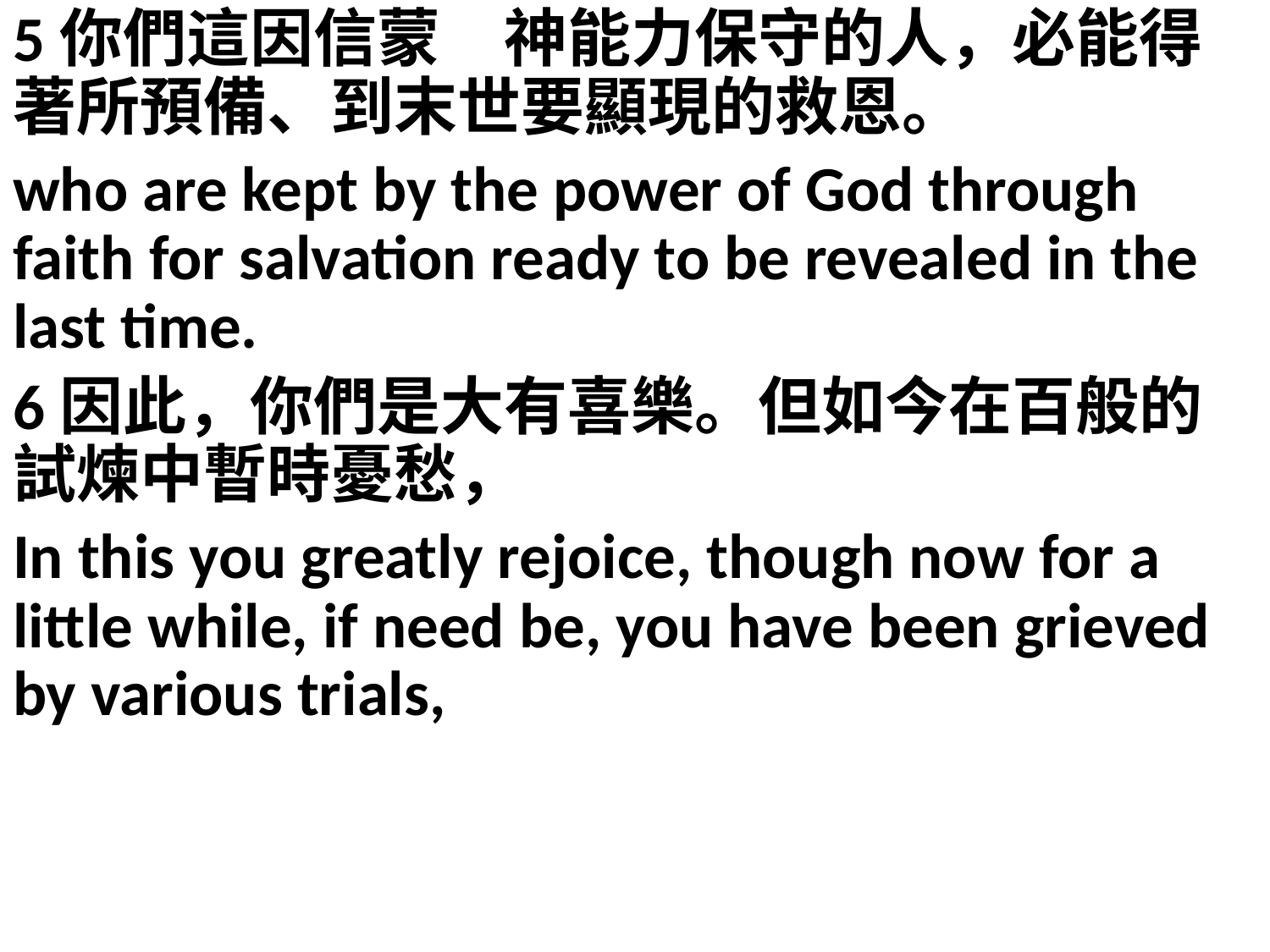

5你們這因信蒙　神能力保守的人，必能得著所預備、到末世要顯現的救恩。
who are kept by the power of God through faith for salvation ready to be revealed in the last time.
6因此，你們是大有喜樂。但如今在百般的試煉中暫時憂愁，
In this you greatly rejoice, though now for a little while, if need be, you have been grieved by various trials,